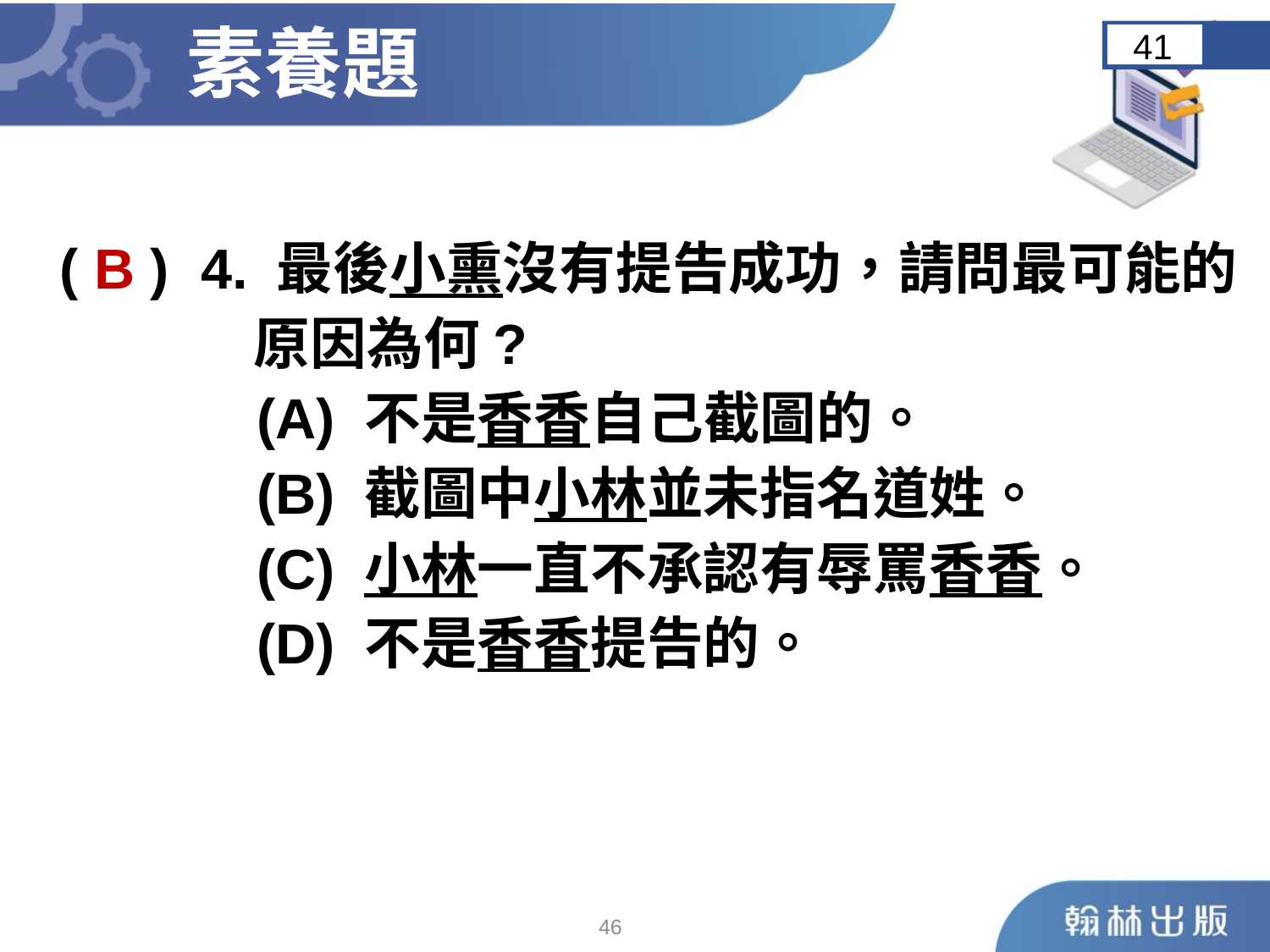

素養題
41
( B )  4. 最後小熏沒有提告成功，請問最可能的
              原因為何?
	           (A) 不是香香自己截圖的。
	           (B) 截圖中小林並未指名道姓。
	           (C) 小林一直不承認有辱罵香香。
	           (D) 不是香香提告的。

46